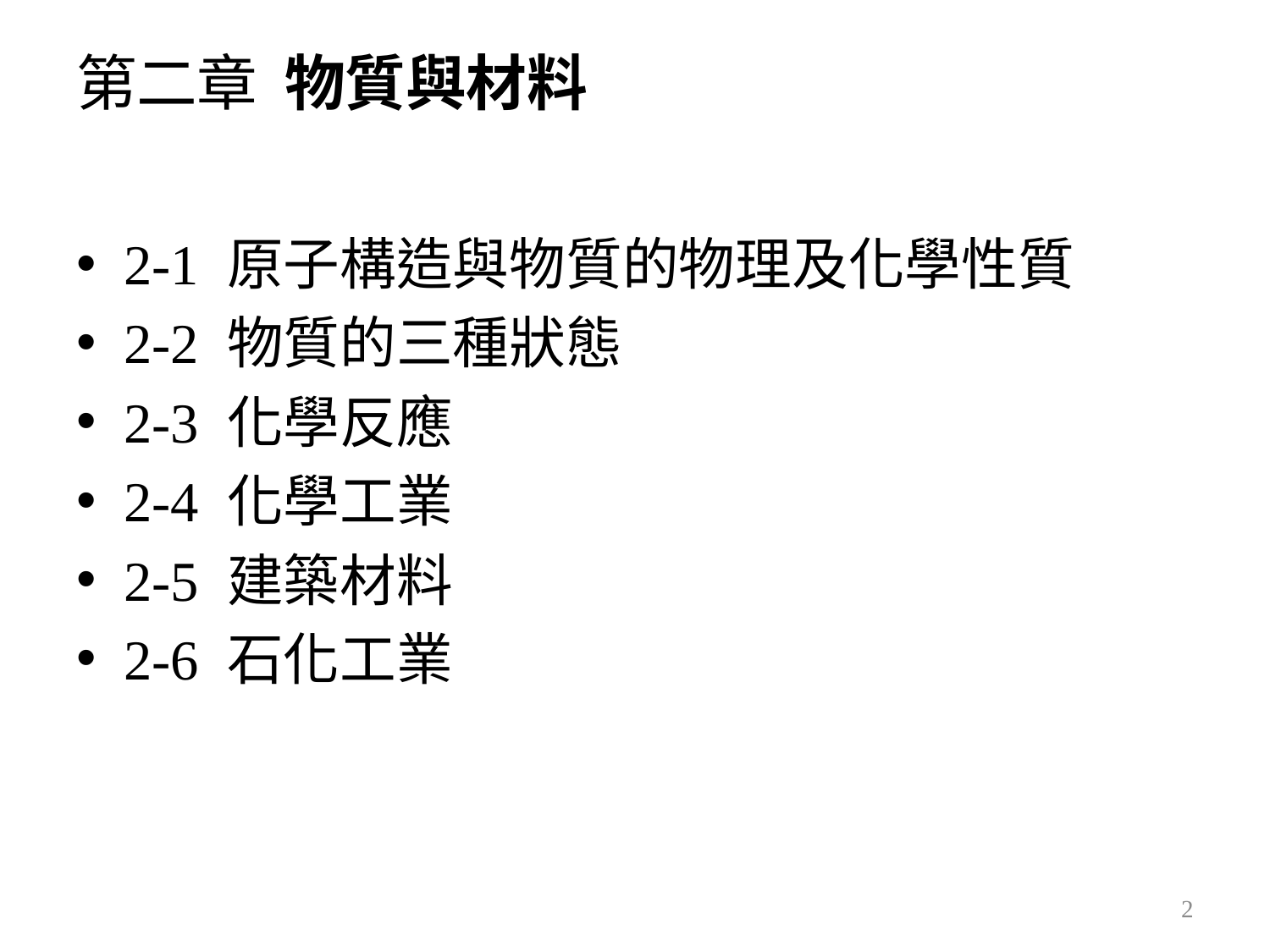

# 第二章  物質與材料
2-1 原子構造與物質的物理及化學性質
2-2 物質的三種狀態
2-3 化學反應
2-4 化學工業
2-5 建築材料
2-6 石化工業
2